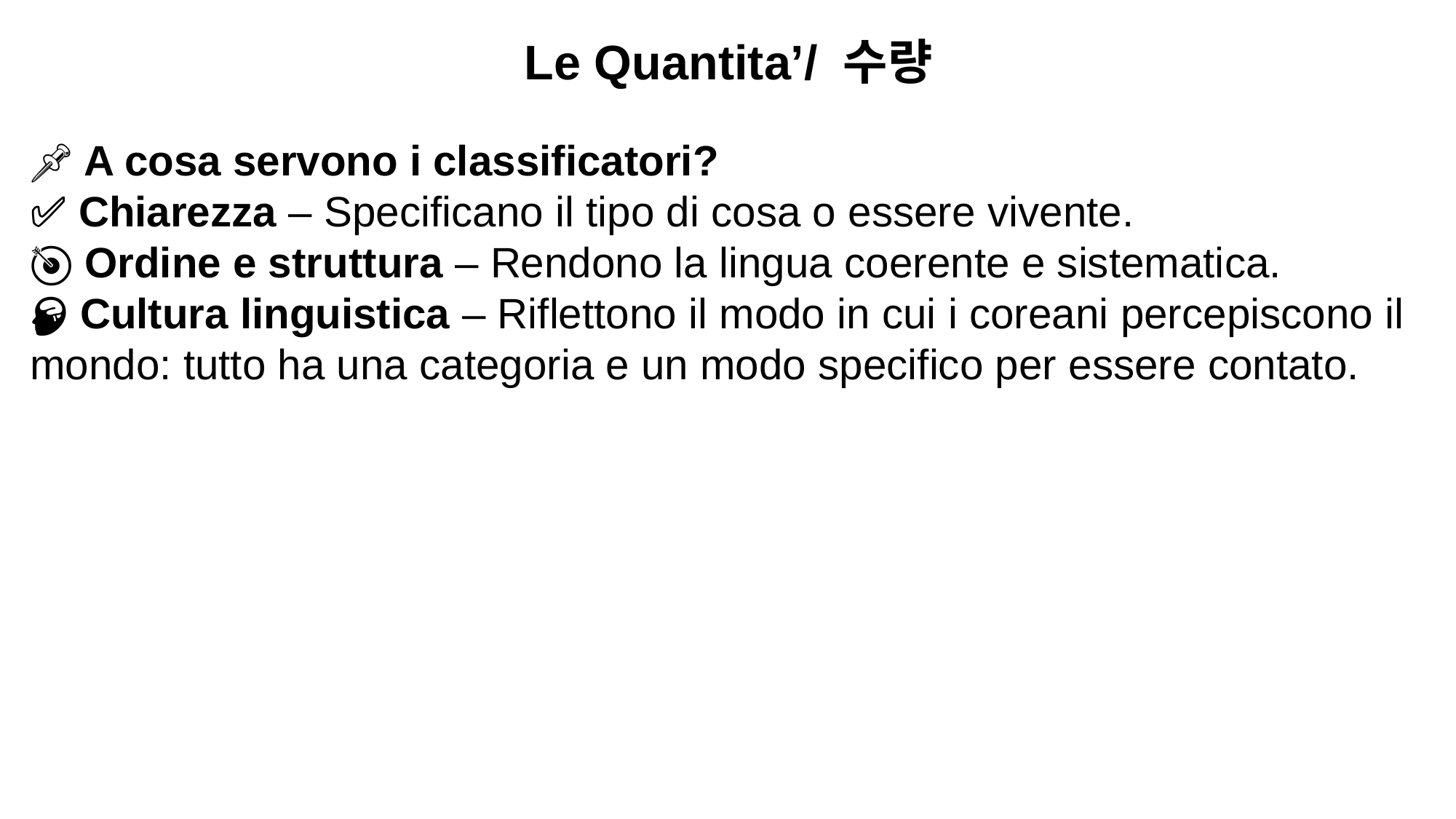

Le Quantita’/ 수량

📌 A cosa servono i classificatori?
✅ Chiarezza – Specificano il tipo di cosa o essere vivente.
🎯 Ordine e struttura – Rendono la lingua coerente e sistematica.
🧠 Cultura linguistica – Riflettono il modo in cui i coreani percepiscono il mondo: tutto ha una categoria e un modo specifico per essere contato.